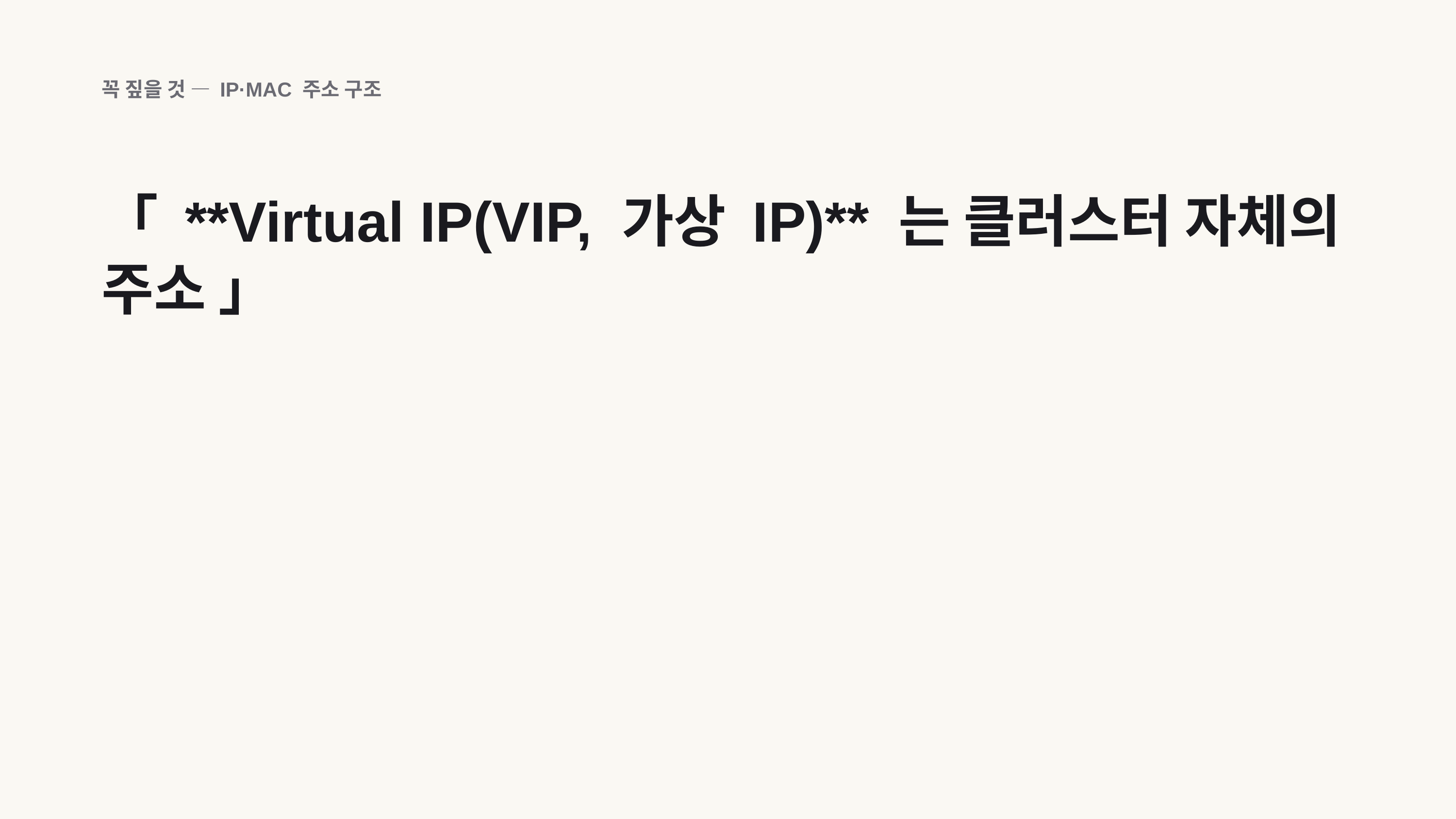

꼭 짚을 것 — IP·MAC 주소 구조
「 **Virtual IP(VIP, 가상 IP)** 는 클러스터 자체의 주소 」